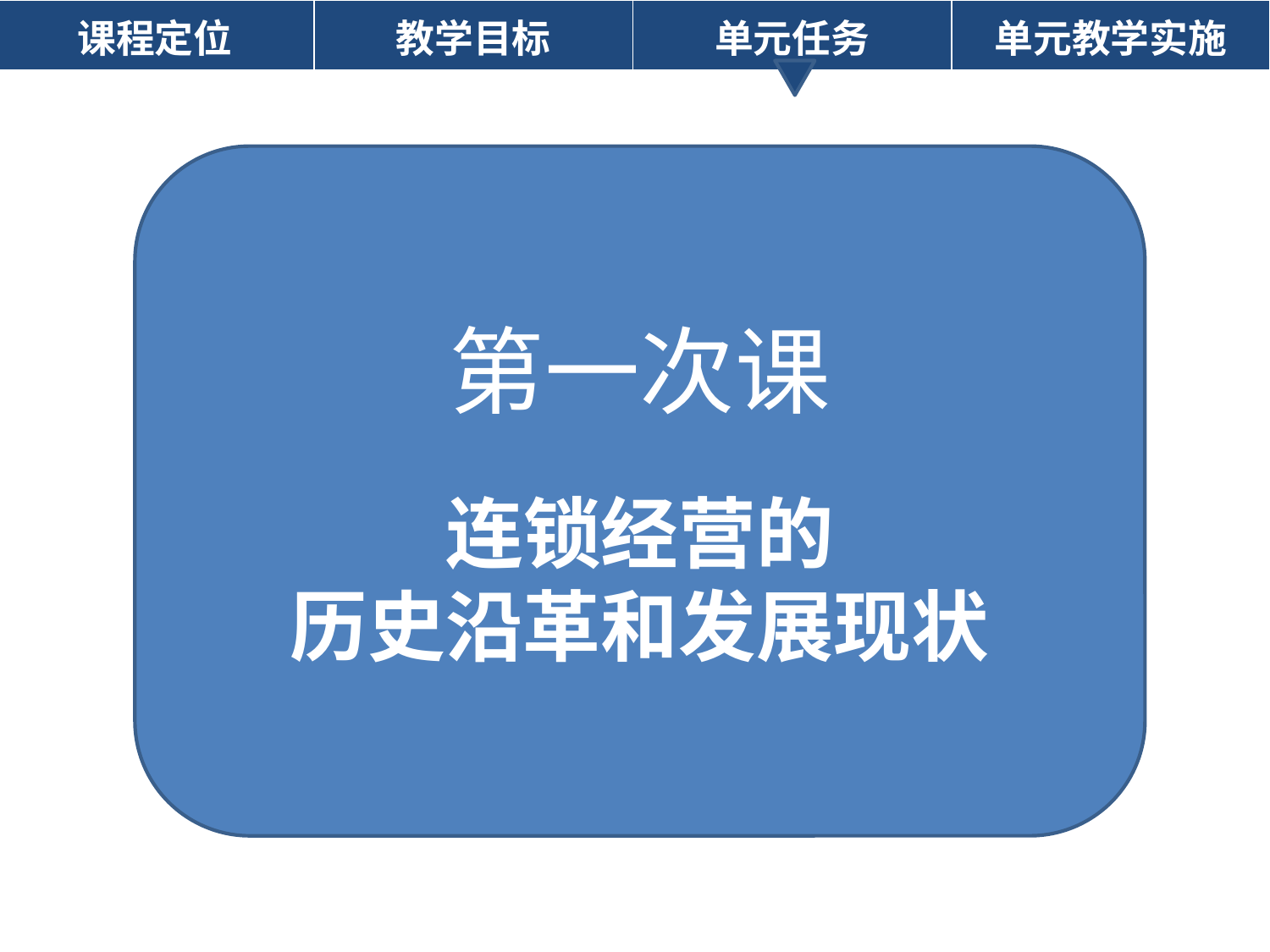

| 课程定位 | 教学目标 | 单元任务 | 单元教学实施 |
| --- | --- | --- | --- |

第一次课

连锁经营的
历史沿革和发展现状